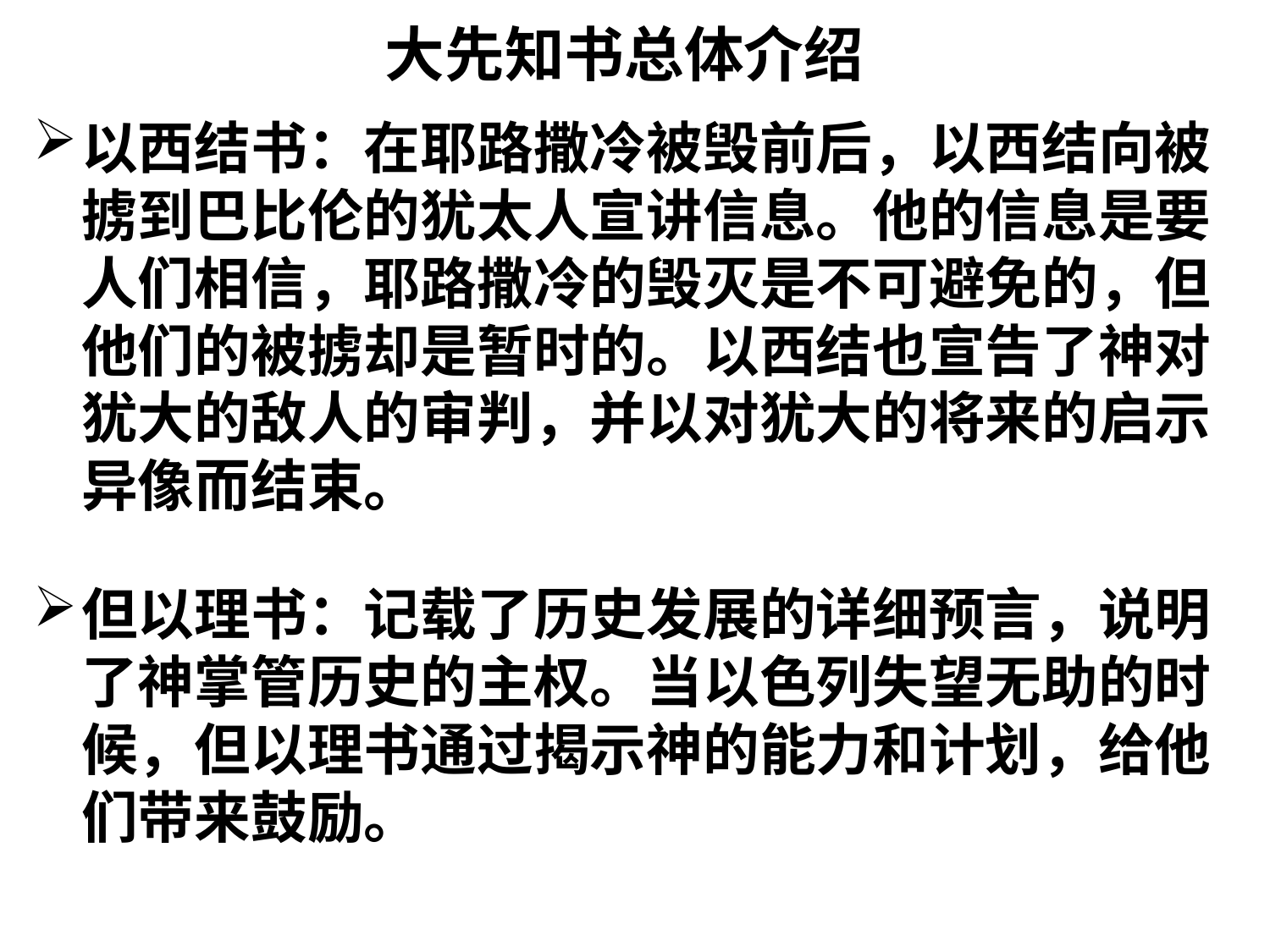

# 大先知书总体介绍
以西结书：在耶路撒冷被毁前后，以西结向被掳到巴比伦的犹太人宣讲信息。他的信息是要人们相信，耶路撒冷的毁灭是不可避免的，但他们的被掳却是暂时的。以西结也宣告了神对犹大的敌人的审判，并以对犹大的将来的启示异像而结束。

但以理书：记载了历史发展的详细预言，说明了神掌管历史的主权。当以色列失望无助的时候，但以理书通过揭示神的能力和计划，给他们带来鼓励。